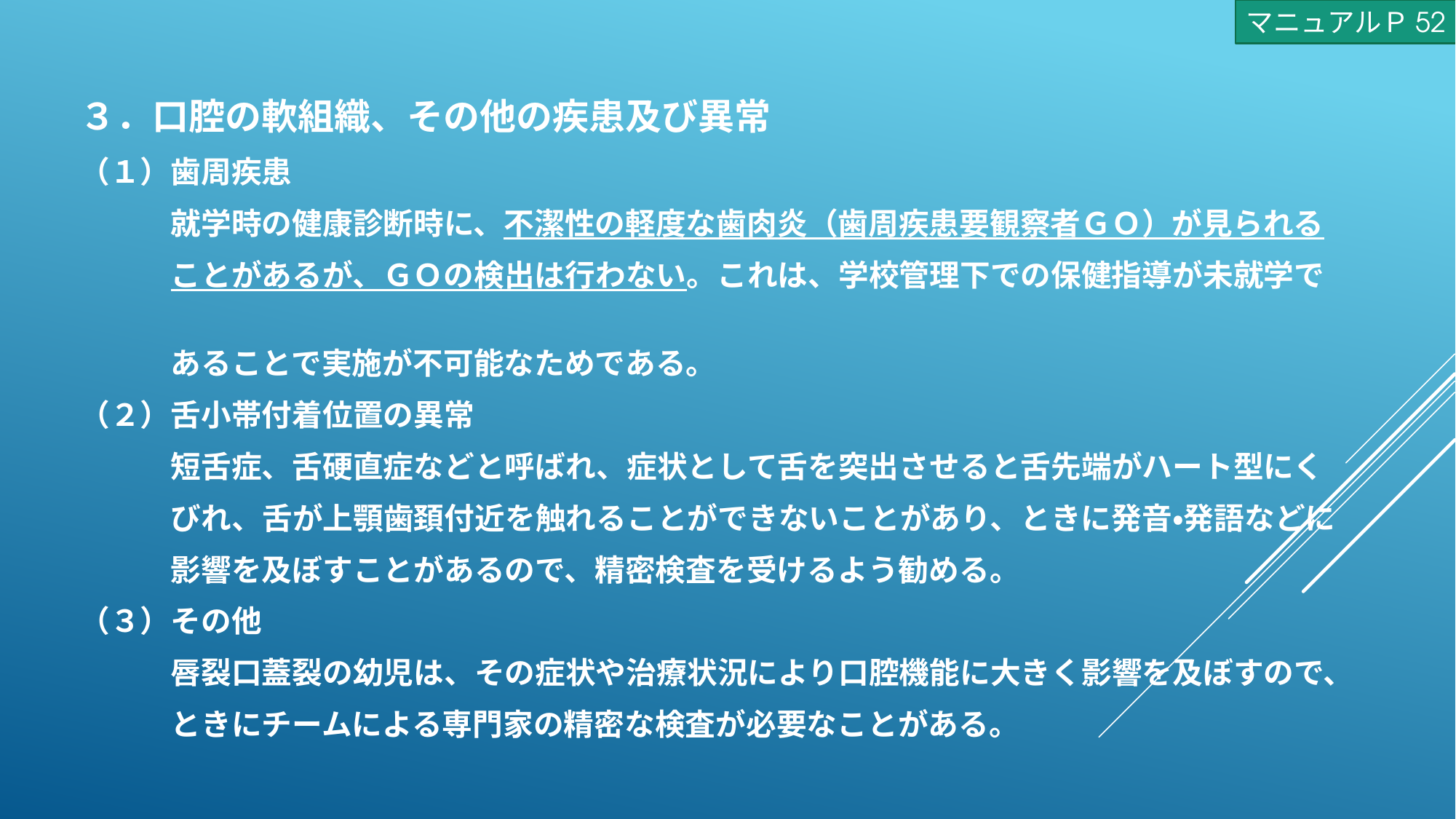

マニュアルＰ52
３．口腔の軟組織、その他の疾患及び異常
（１）歯周疾患
　　　就学時の健康診断時に、不潔性の軽度な歯肉炎（歯周疾患要観察者ＧＯ）が見られる
　　　ことがあるが、ＧＯの検出は行わない。これは、学校管理下での保健指導が未就学で
　　　あることで実施が不可能なためである。
（２）舌小帯付着位置の異常
　　　短舌症、舌硬直症などと呼ばれ、症状として舌を突出させると舌先端がハート型にく
　　　びれ、舌が上顎歯頚付近を触れることができないことがあり、ときに発音・発語などに
　　　影響を及ぼすことがあるので、精密検査を受けるよう勧める。
（３）その他
　　　唇裂口蓋裂の幼児は、その症状や治療状況により口腔機能に大きく影響を及ぼすので、
　　　ときにチームによる専門家の精密な検査が必要なことがある。